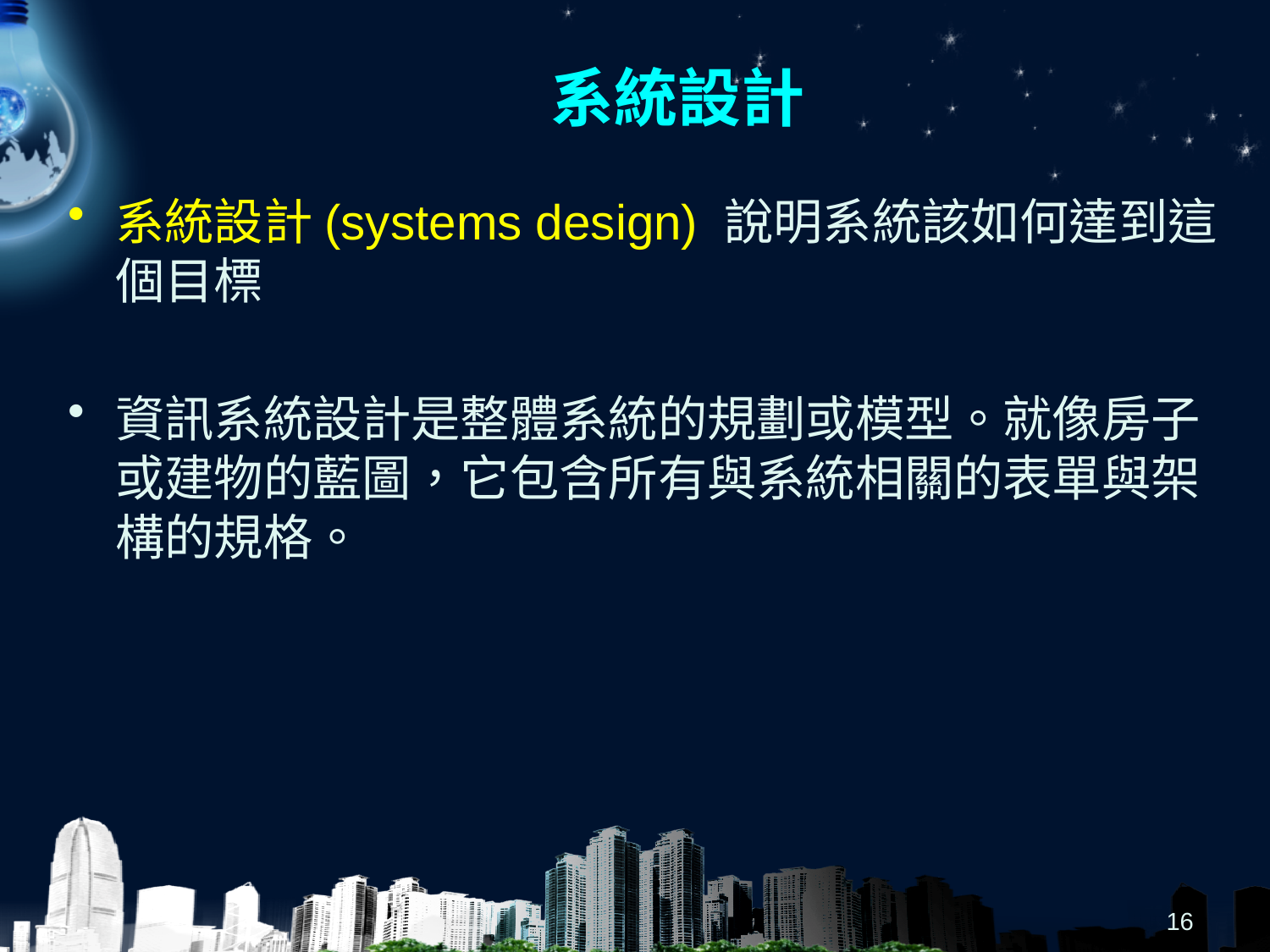

# 系統設計
系統設計(systems design) 說明系統該如何達到這個目標

資訊系統設計是整體系統的規劃或模型。就像房子或建物的藍圖，它包含所有與系統相關的表單與架構的規格。
16